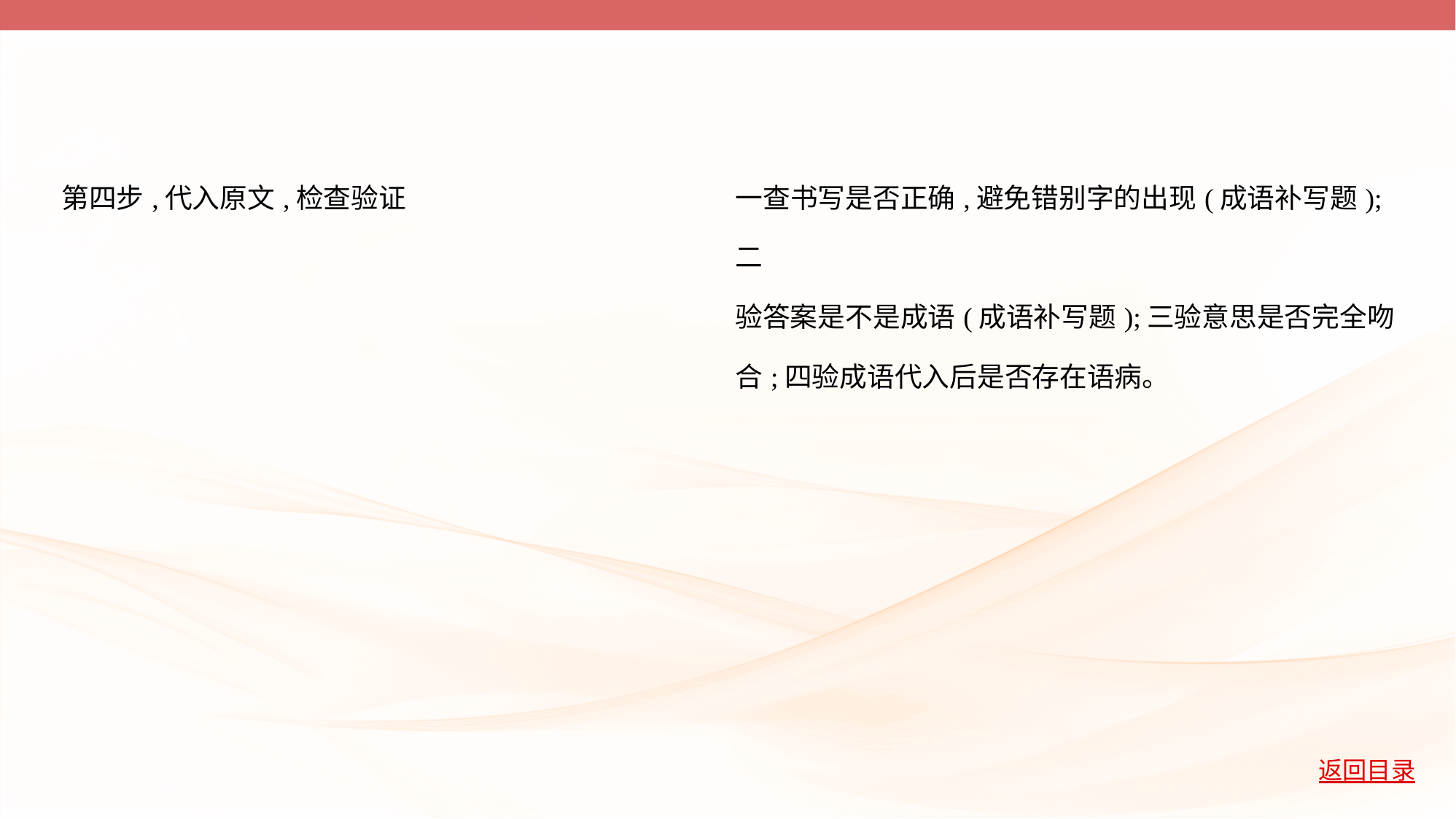

| 第四步,代入原文,检查验证 | 一查书写是否正确,避免错别字的出现(成语补写题);二 验答案是不是成语(成语补写题);三验意思是否完全吻 合;四验成语代入后是否存在语病。 |
| --- | --- |